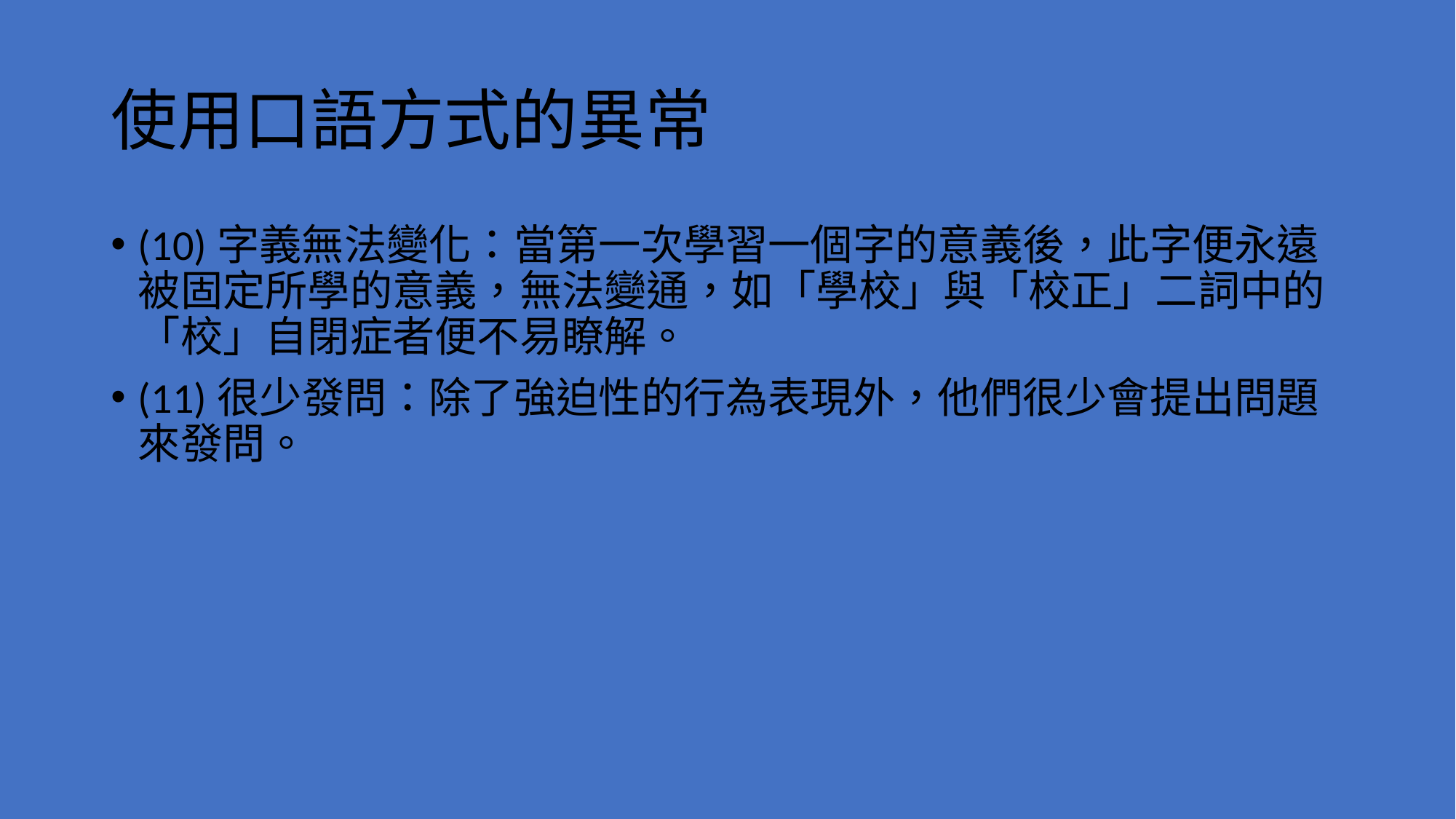

# 使用口語方式的異常
(10)字義無法變化：當第一次學習一個字的意義後，此字便永遠被固定所學的意義，無法變通，如「學校」與「校正」二詞中的「校」自閉症者便不易瞭解。
(11)很少發問：除了強迫性的行為表現外，他們很少會提出問題來發問。